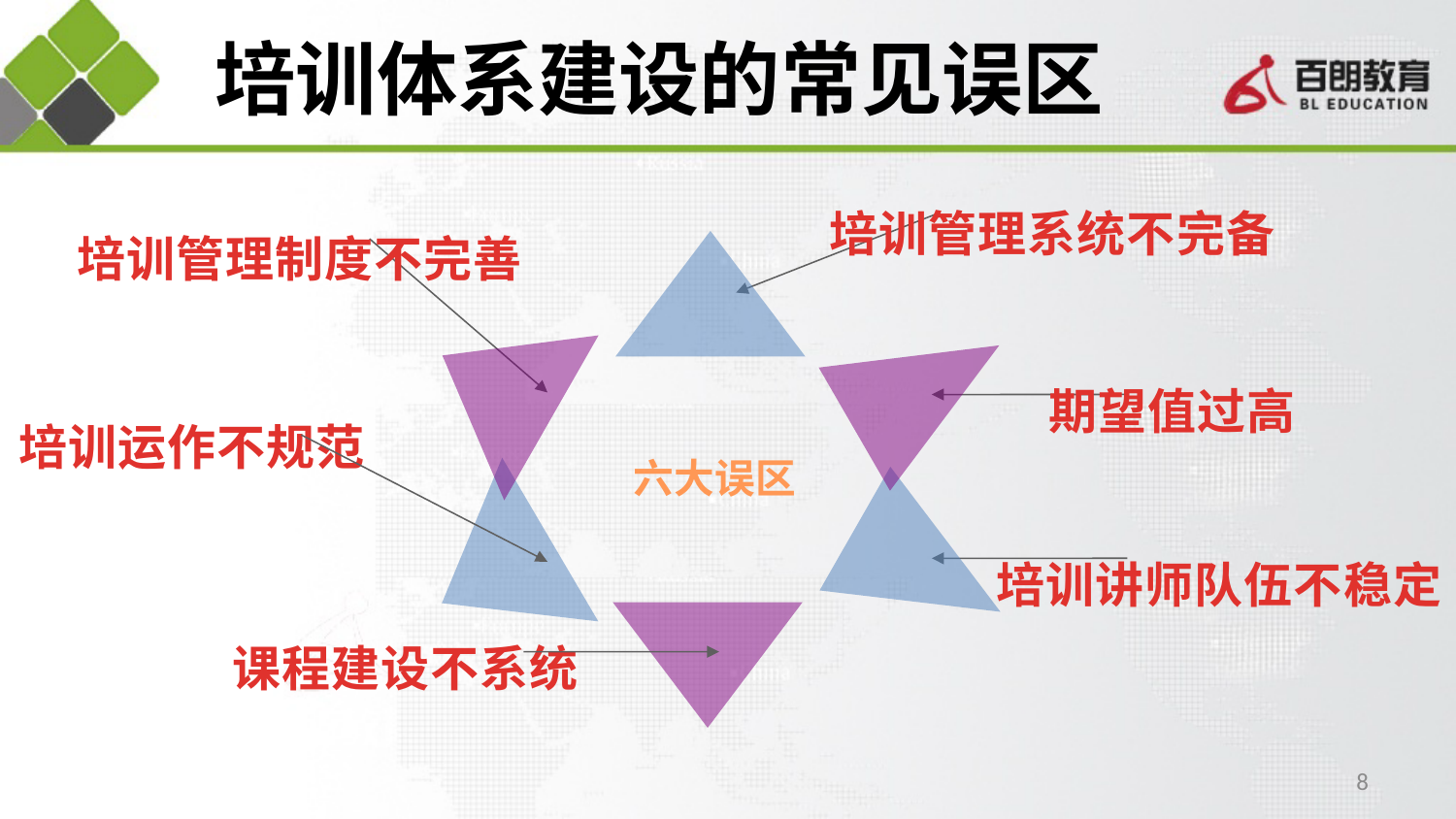

# 培训体系建设的常见误区
培训管理系统不完备

培训管理制度不完善

期望值过高

培训运作不规范

六大误区
培训讲师队伍不稳定

课程建设不系统

8